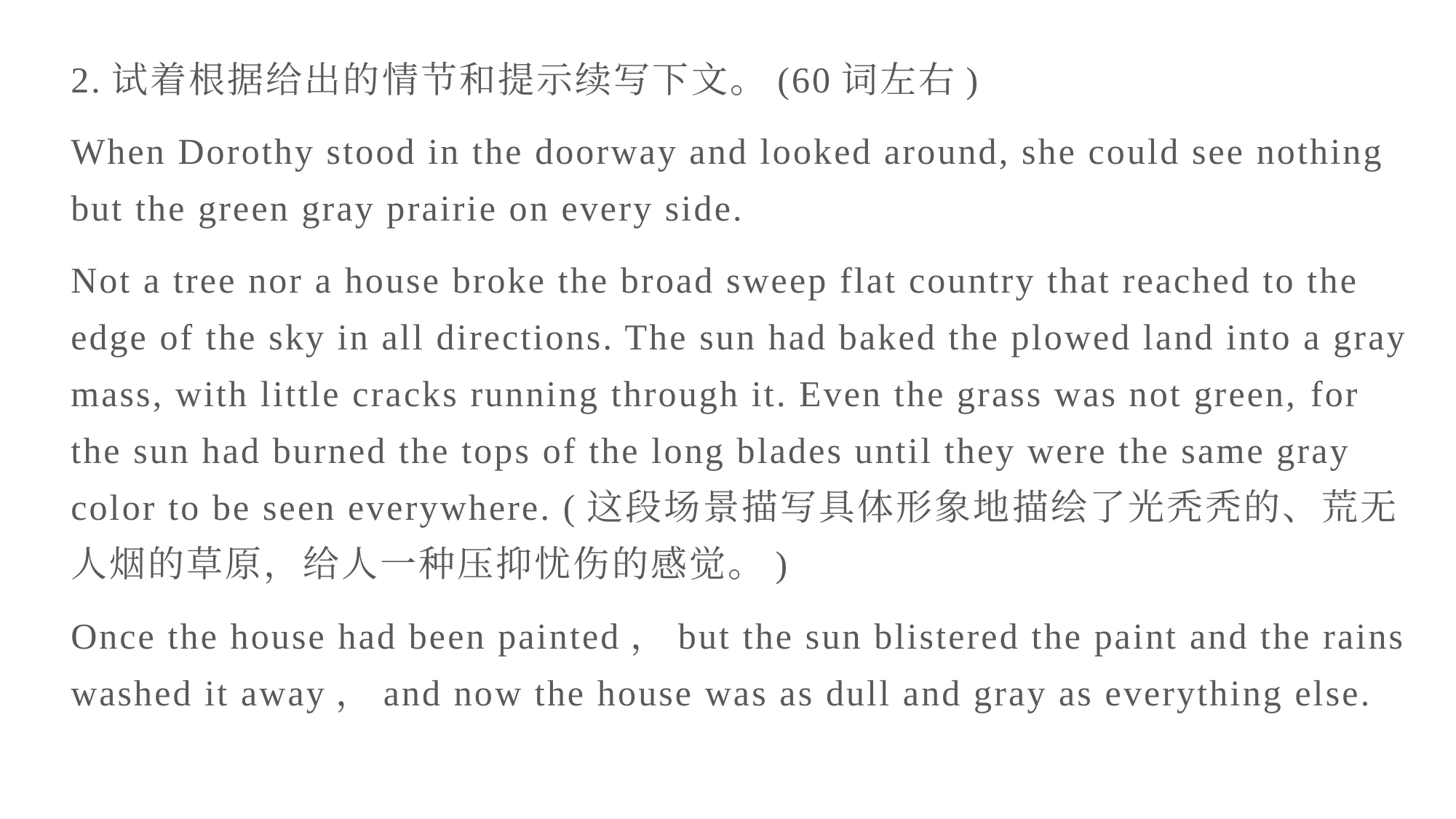

2.试着根据给出的情节和提示续写下文。(60词左右)
When Dorothy stood in the doorway and looked around, she could see nothing but the green gray prairie on every side.
Not a tree nor a house broke the broad sweep flat country that reached to the edge of the sky in all directions. The sun had baked the plowed land into a gray mass, with little cracks running through it. Even the grass was not green, for the sun had burned the tops of the long blades until they were the same gray color to be seen everywhere. (这段场景描写具体形象地描绘了光秃秃的、荒无人烟的草原，给人一种压抑忧伤的感觉。)
Once the house had been painted，but the sun blistered the paint and the rains washed it away，and now the house was as dull and gray as everything else.